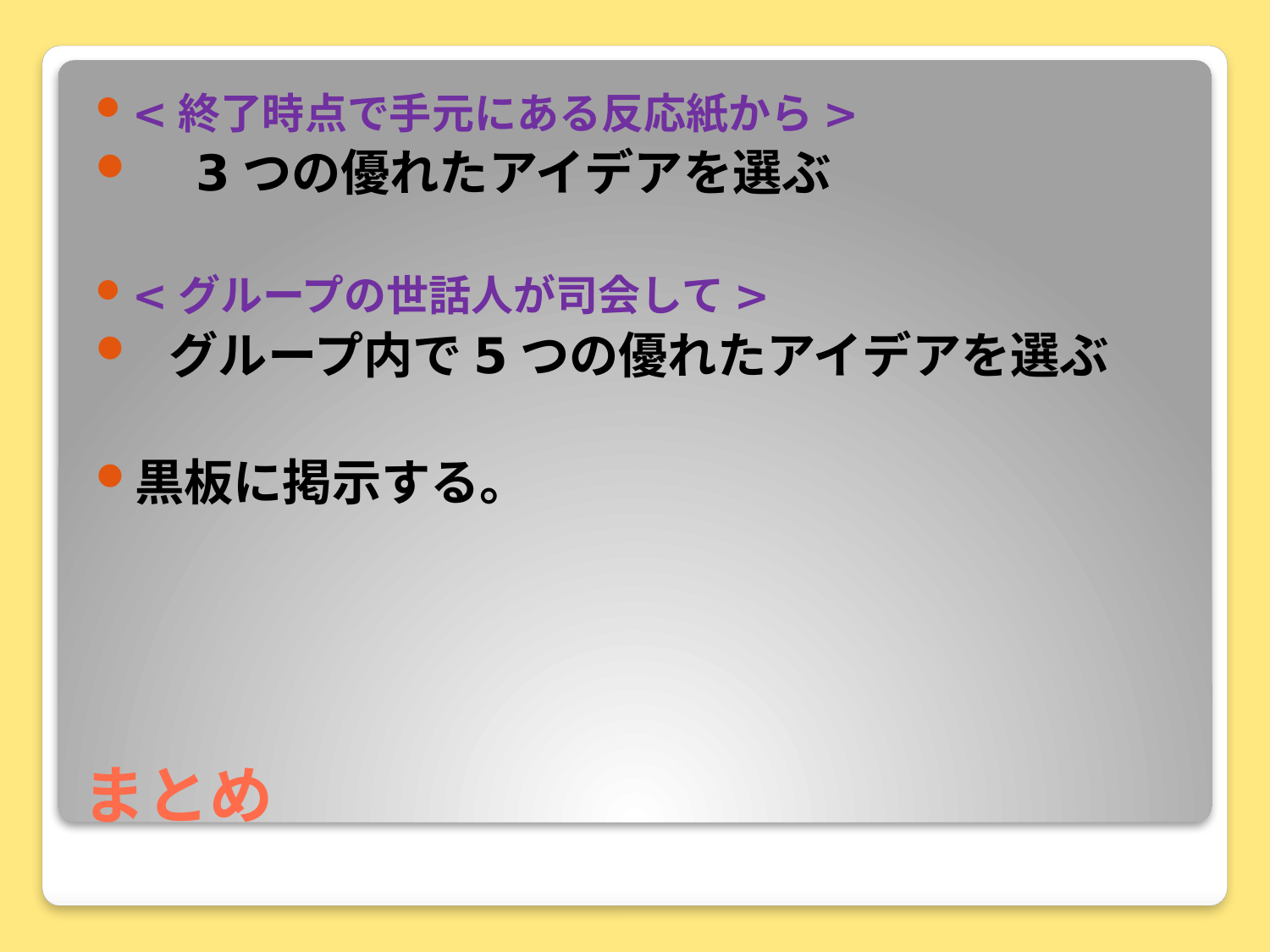

<終了時点で手元にある反応紙から>
　3つの優れたアイデアを選ぶ

<グループの世話人が司会して>
  グループ内で5つの優れたアイデアを選ぶ

黒板に掲示する。

# まとめ